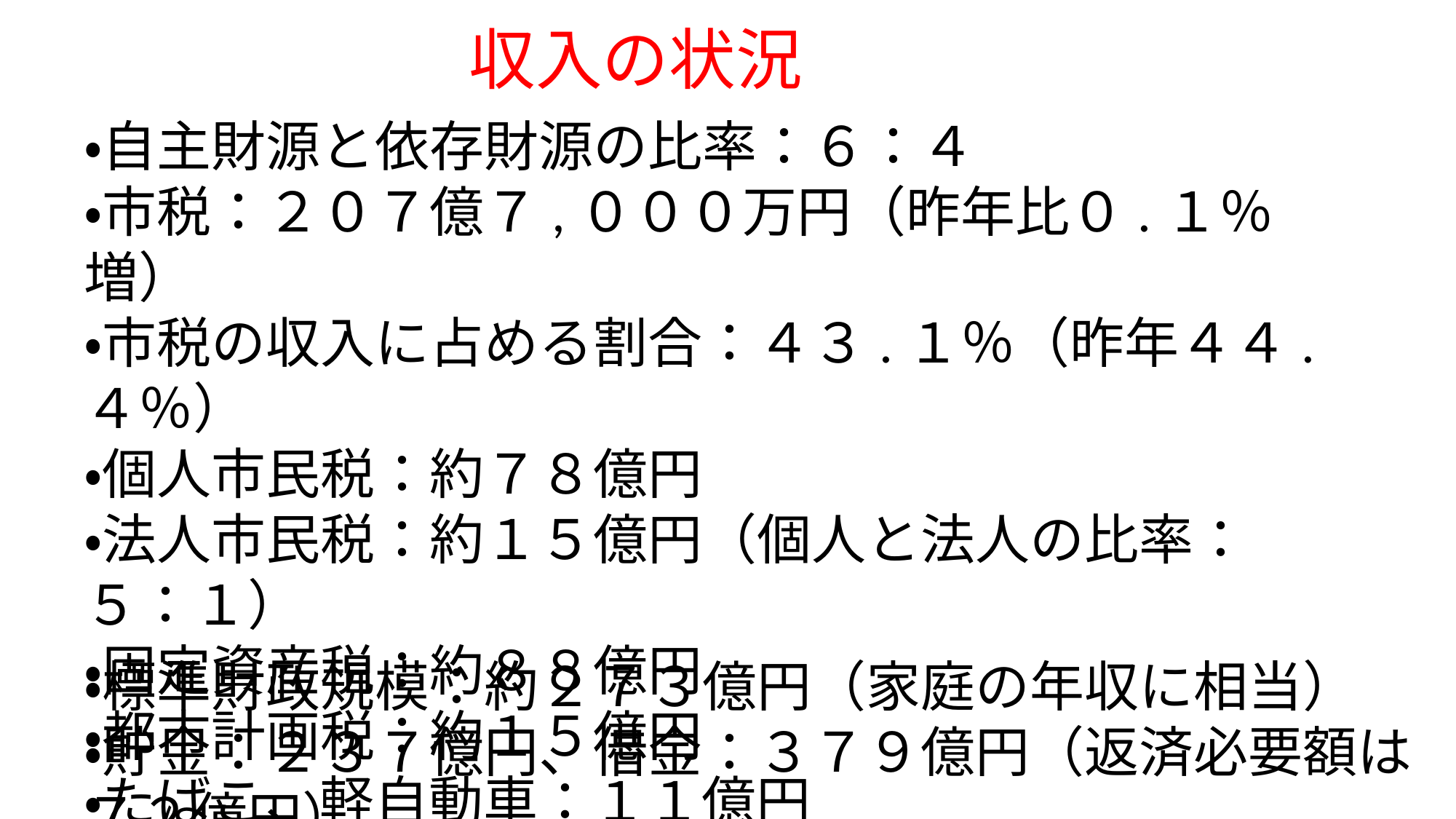

収入の状況
・自主財源と依存財源の比率：６：４
・市税：２０７億７,０００万円（昨年比０.１％増）
・市税の収入に占める割合：４３.１％（昨年４４.４％）
・個人市民税：約７８億円
・法人市民税：約１５億円（個人と法人の比率：５：１）
・固定資産税：約８８億円
・都市計画税：約１５億円
・たばこ、軽自動車：１１億円
・標準財政規模：約２７３億円（家庭の年収に相当）
・貯金：２３７億円、借金：３７９億円（返済必要額は７２億円）